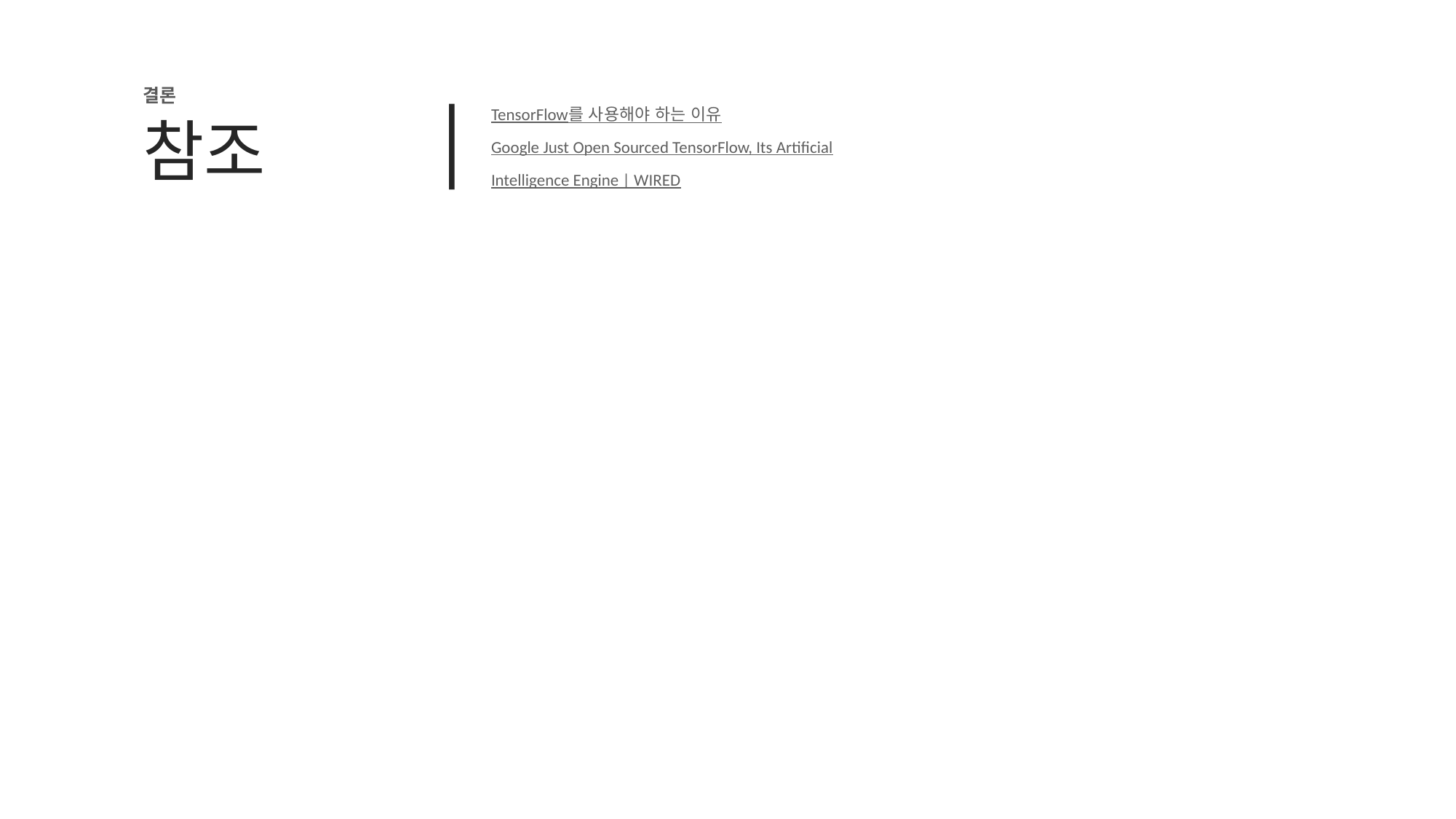

결론

TensorFlow를 사용해야 하는 이유
참조
Google Just Open Sourced TensorFlow, Its Artificial
Intelligence Engine | WIRED
WWW.FLATO.COM